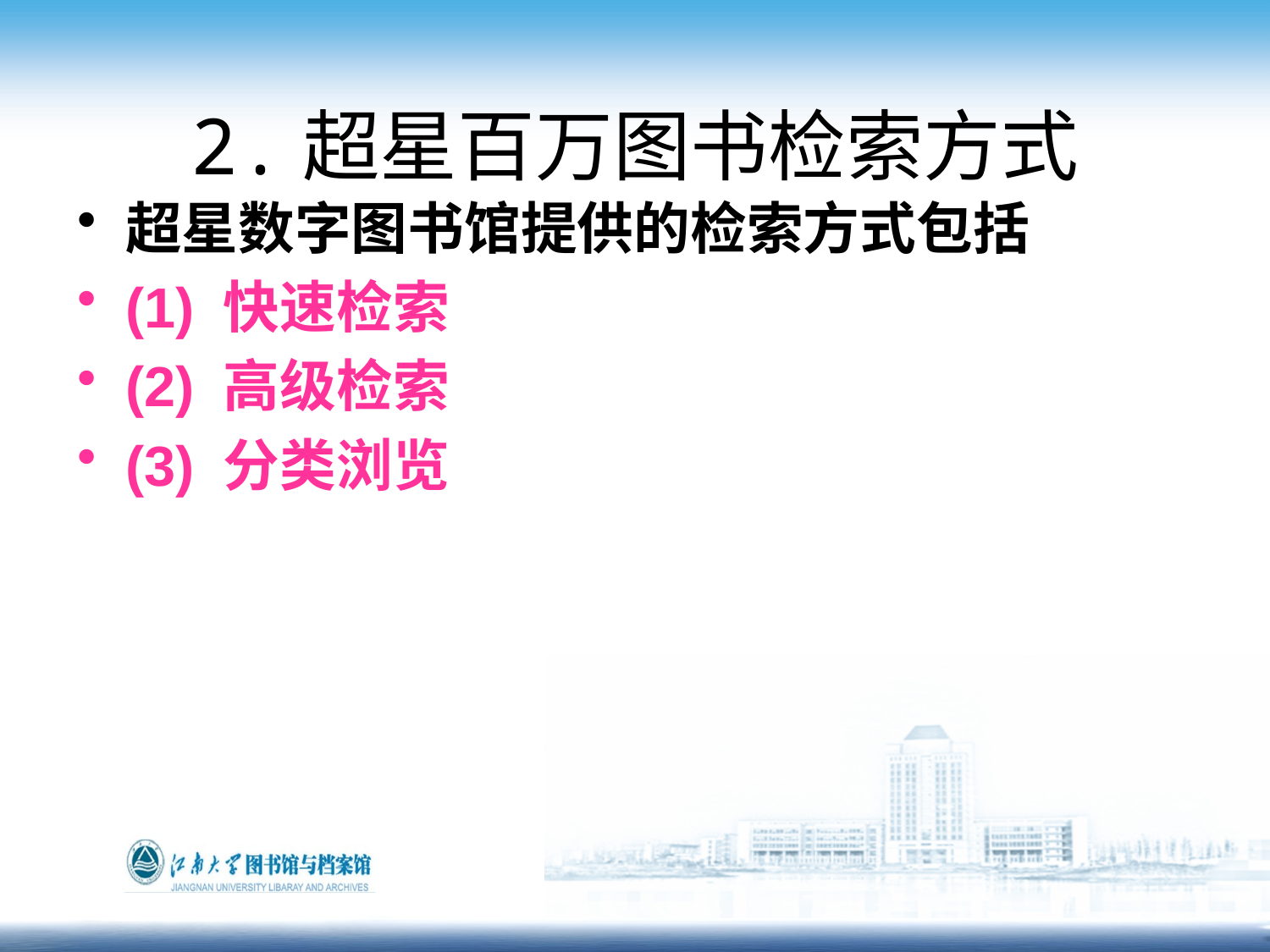

# 2.超星百万图书检索方式
超星数字图书馆提供的检索方式包括
(1) 快速检索
(2) 高级检索
(3) 分类浏览